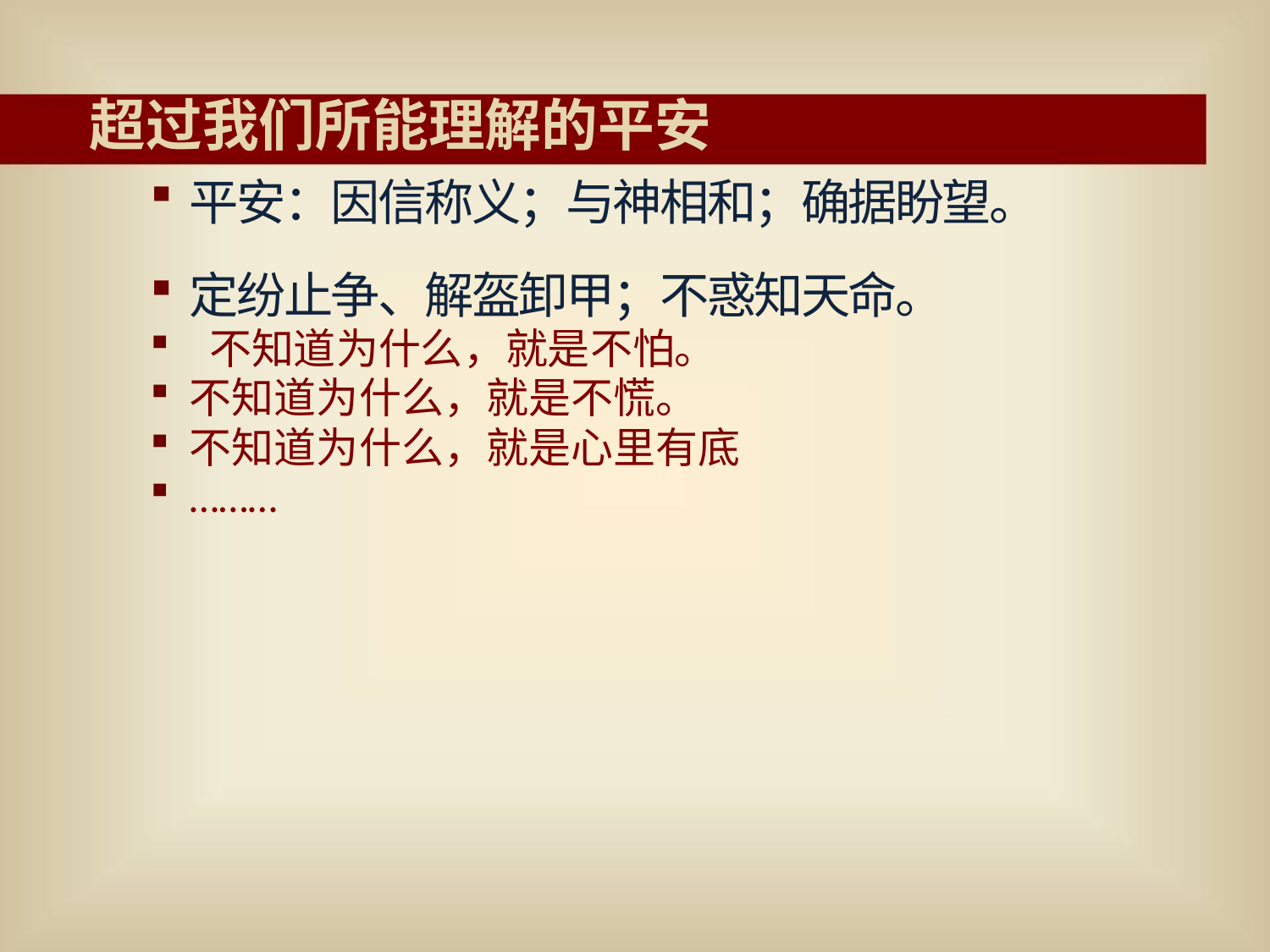

# 超过我们所能理解的平安
平安：因信称义；与神相和；确据盼望。
定纷止争、解盔卸甲；不惑知天命。
 不知道为什么，就是不怕。
不知道为什么，就是不慌。
不知道为什么，就是心里有底
………